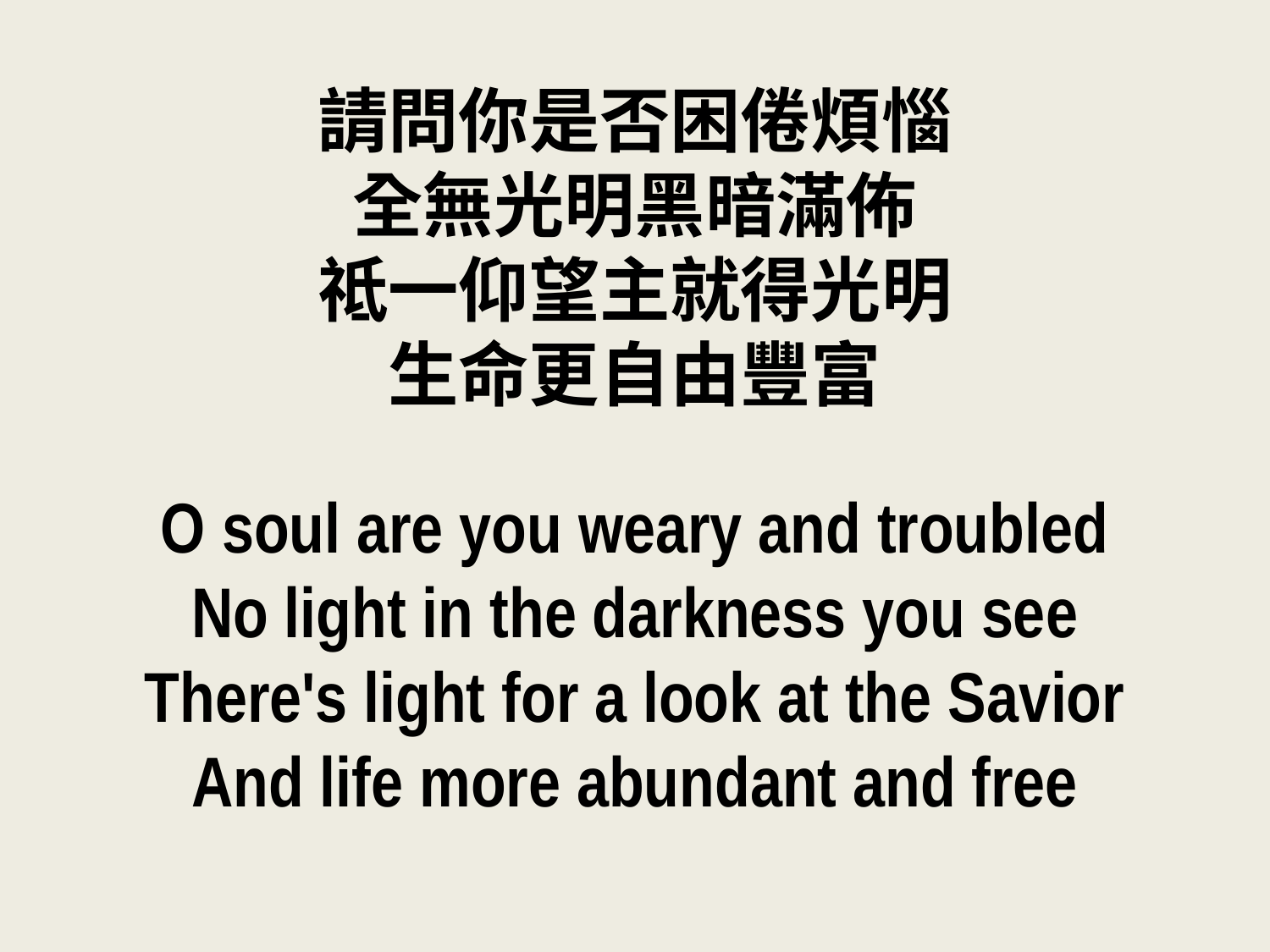

請問你是否困倦煩惱
全無光明黑暗滿佈
祗一仰望主就得光明
生命更自由豐富
O soul are you weary and troubled
No light in the darkness you see
There's light for a look at the Savior
And life more abundant and free